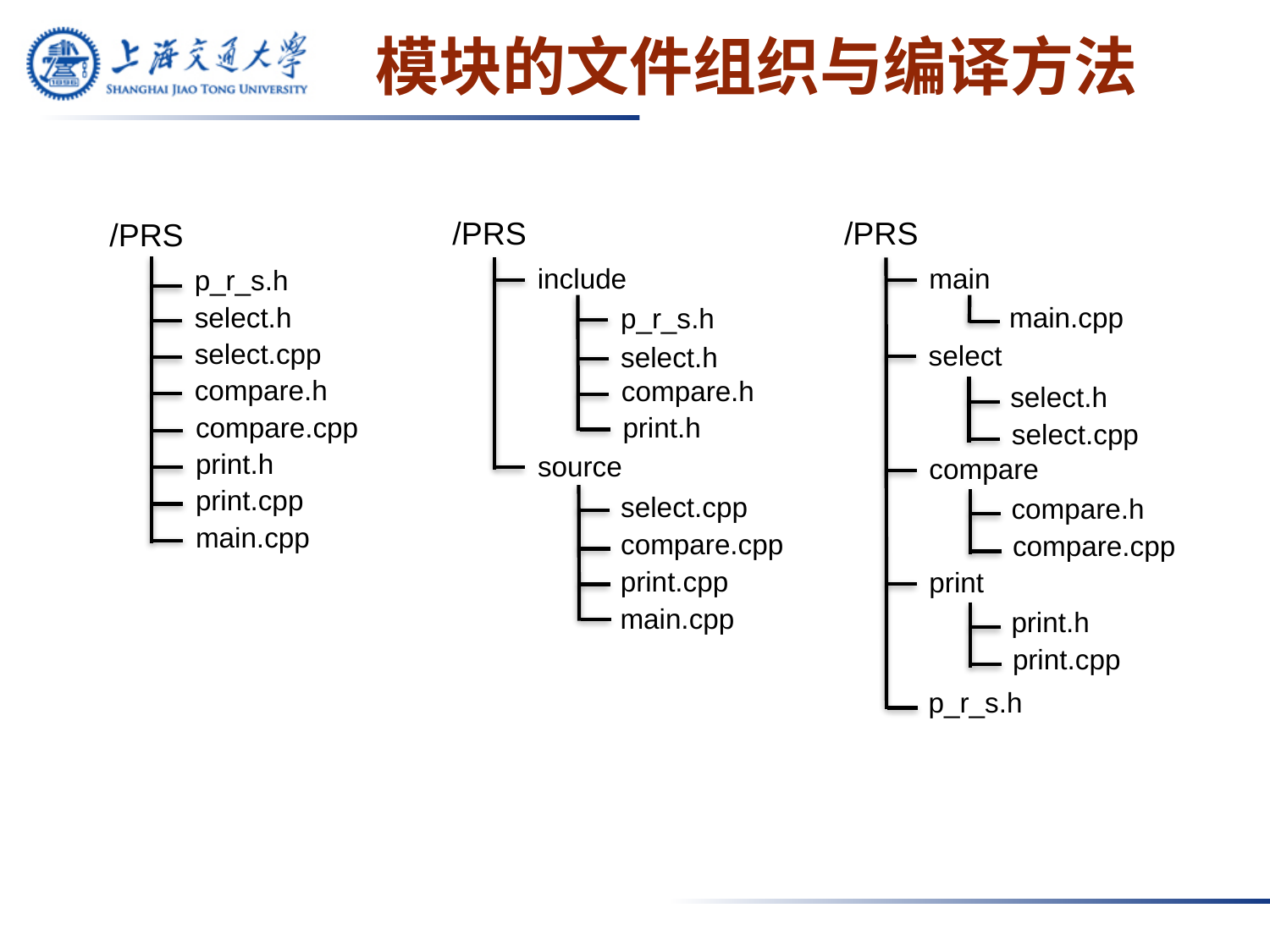

# 模块的文件组织与编译方法
/PRS
/PRS
/PRS
include
main
p_r_s.h
select.h
main.cpp
p_r_s.h
select.cpp
select
select.h
compare.h
compare.h
select.h
compare.cpp
print.h
select.cpp
print.h
source
compare
print.cpp
select.cpp
compare.h
main.cpp
compare.cpp
compare.cpp
print.cpp
print
main.cpp
print.h
print.cpp
p_r_s.h